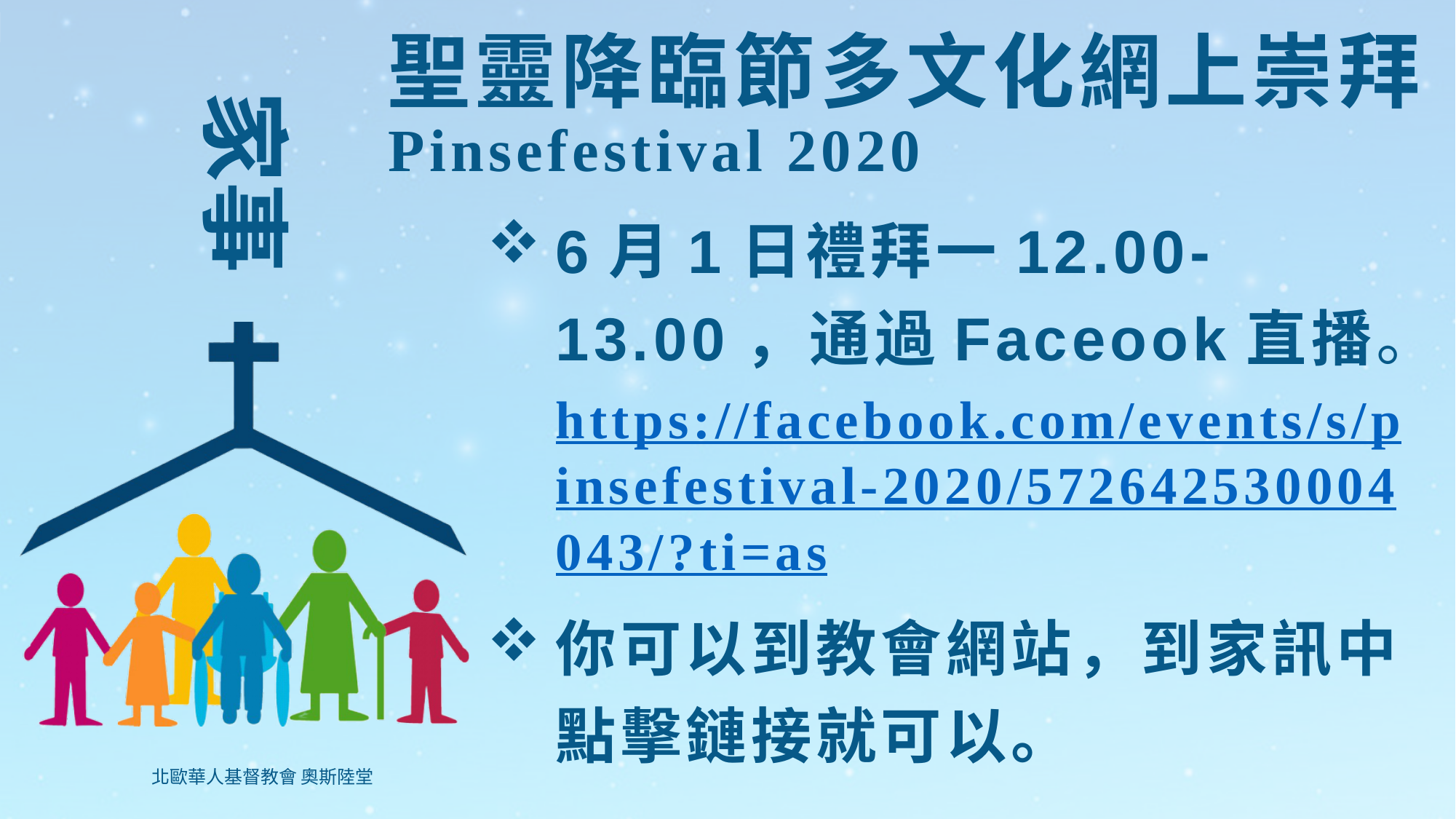

# 聖靈降臨節多文化網上崇拜 Pinsefestival 2020
6月1日禮拜一12.00-13.00，通過Faceook直播。https://facebook.com/events/s/pinsefestival-2020/572642530004043/?ti=as
你可以到教會網站，到家訊中點擊鏈接就可以。
北歐華人基督教會 奧斯陸堂